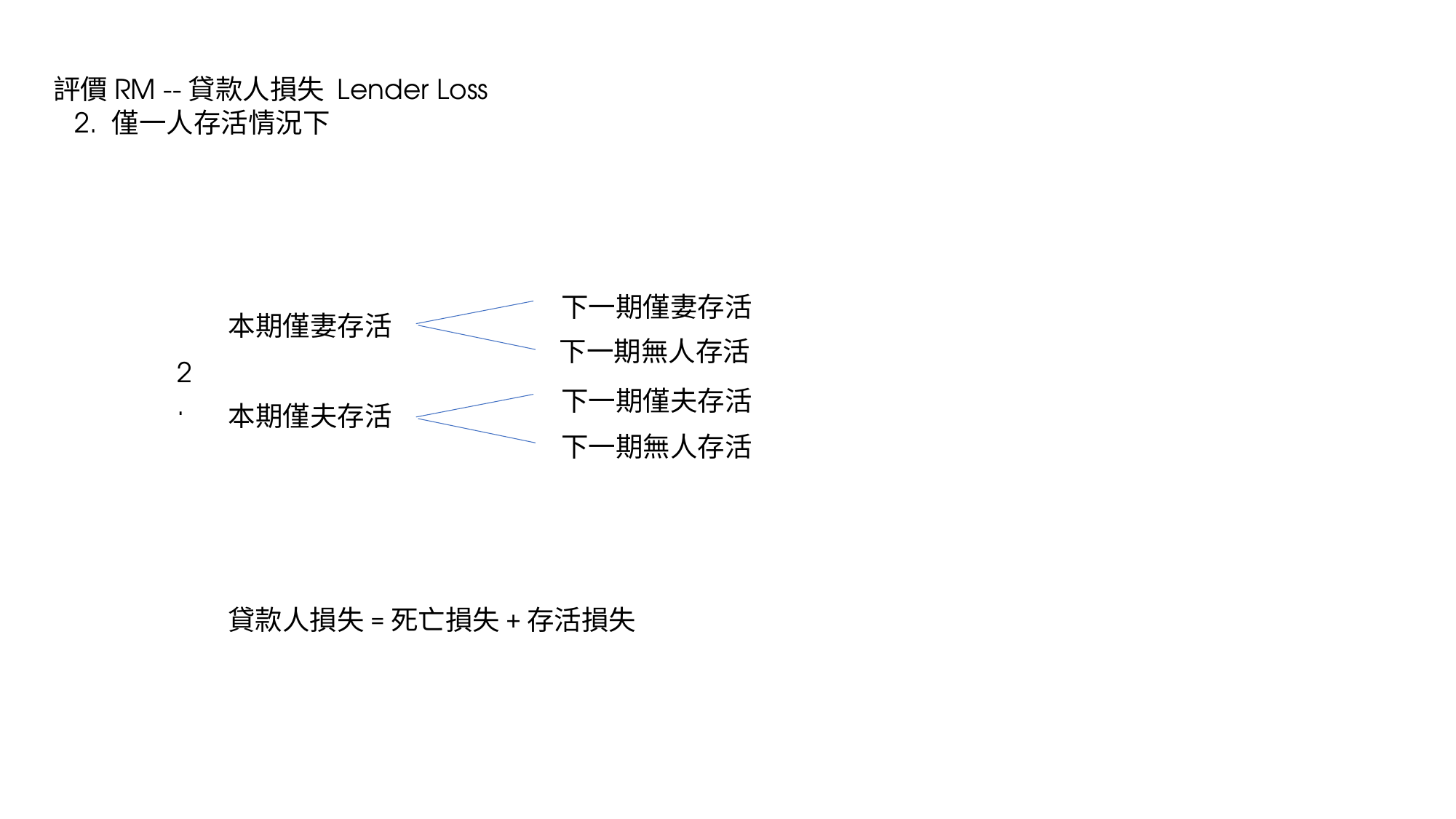

評價RM --貸款人損失 Lender Loss
2. 僅一人存活情況下
下一期僅妻存活
本期僅妻存活
下一期無人存活
2.
下一期僅夫存活
本期僅夫存活
下一期無人存活
貸款人損失=死亡損失+存活損失